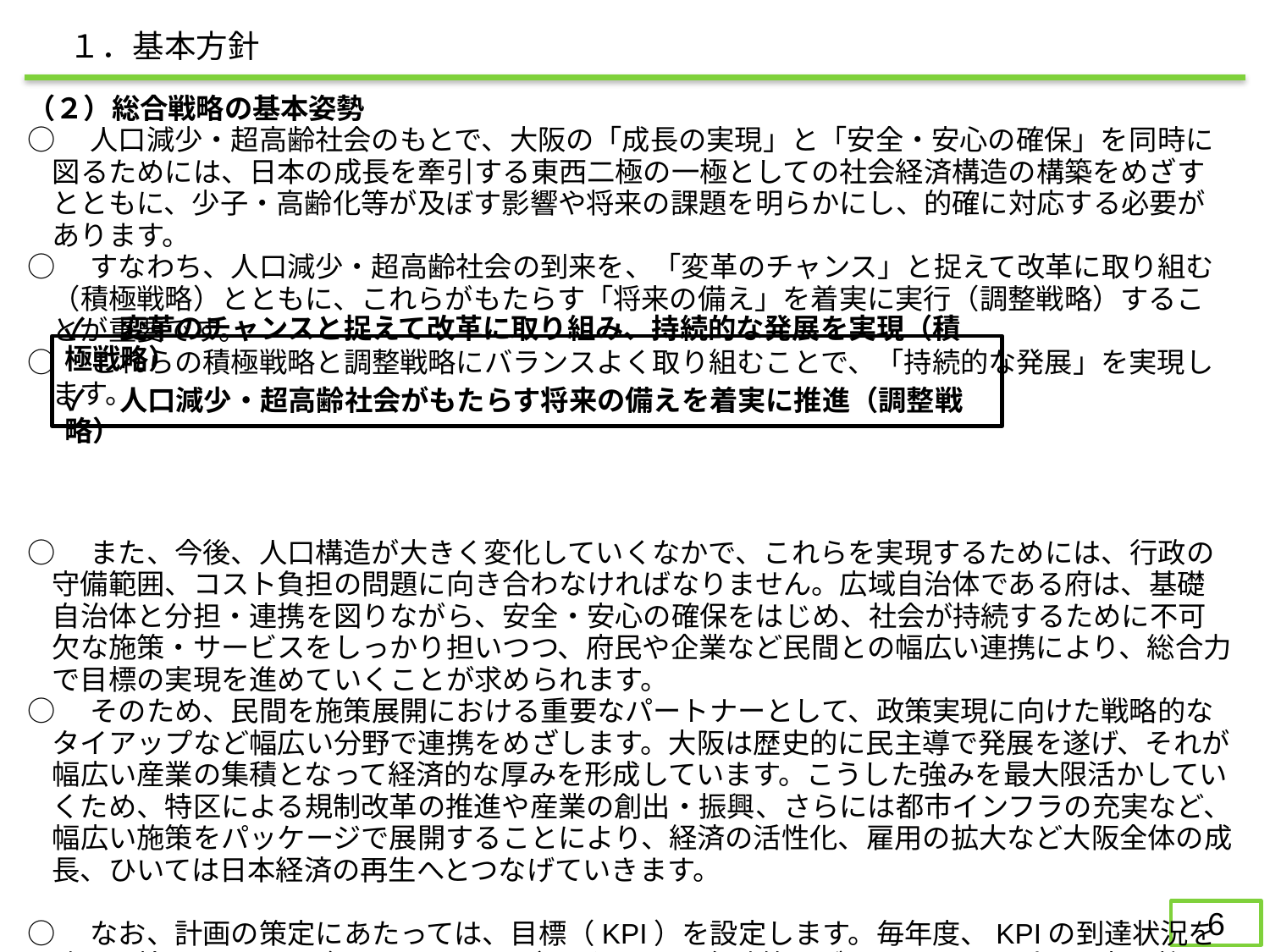

１．基本方針
（２）総合戦略の基本姿勢
○　人口減少・超高齢社会のもとで、大阪の「成長の実現」と「安全・安心の確保」を同時に図るためには、日本の成長を牽引する東西二極の一極としての社会経済構造の構築をめざすとともに、少子・高齢化等が及ぼす影響や将来の課題を明らかにし、的確に対応する必要があります。
○　すなわち、人口減少・超高齢社会の到来を、「変革のチャンス」と捉えて改革に取り組む（積極戦略）とともに、これらがもたらす「将来の備え」を着実に実行（調整戦略）することが重要です。
○　これらの積極戦略と調整戦略にバランスよく取り組むことで、「持続的な発展」を実現します。

○　また、今後、人口構造が大きく変化していくなかで、これらを実現するためには、行政の守備範囲、コスト負担の問題に向き合わなければなりません。広域自治体である府は、基礎自治体と分担・連携を図りながら、安全・安心の確保をはじめ、社会が持続するために不可欠な施策・サービスをしっかり担いつつ、府民や企業など民間との幅広い連携により、総合力で目標の実現を進めていくことが求められます。
○　そのため、民間を施策展開における重要なパートナーとして、政策実現に向けた戦略的なタイアップなど幅広い分野で連携をめざします。大阪は歴史的に民主導で発展を遂げ、それが幅広い産業の集積となって経済的な厚みを形成しています。こうした強みを最大限活かしていくため、特区による規制改革の推進や産業の創出・振興、さらには都市インフラの充実など、幅広い施策をパッケージで展開することにより、経済の活性化、雇用の拡大など大阪全体の成長、ひいては日本経済の再生へとつなげていきます。

○　なお、計画の策定にあたっては、目標（KPI）を設定します。毎年度、KPIの到達状況を確認・検証すること（PDCAサイクル）を通じて、各政策をブラッシュアップし、真に効果の高いものにしていきます。

（３）計画期間
　　　　平成２７年度から３１年度までの５年間とします。（1章～3章）
✓　変革のチャンスと捉えて改革に取り組み、持続的な発展を実現（積極戦略）
✓　人口減少・超高齢社会がもたらす将来の備えを着実に推進（調整戦略）
6